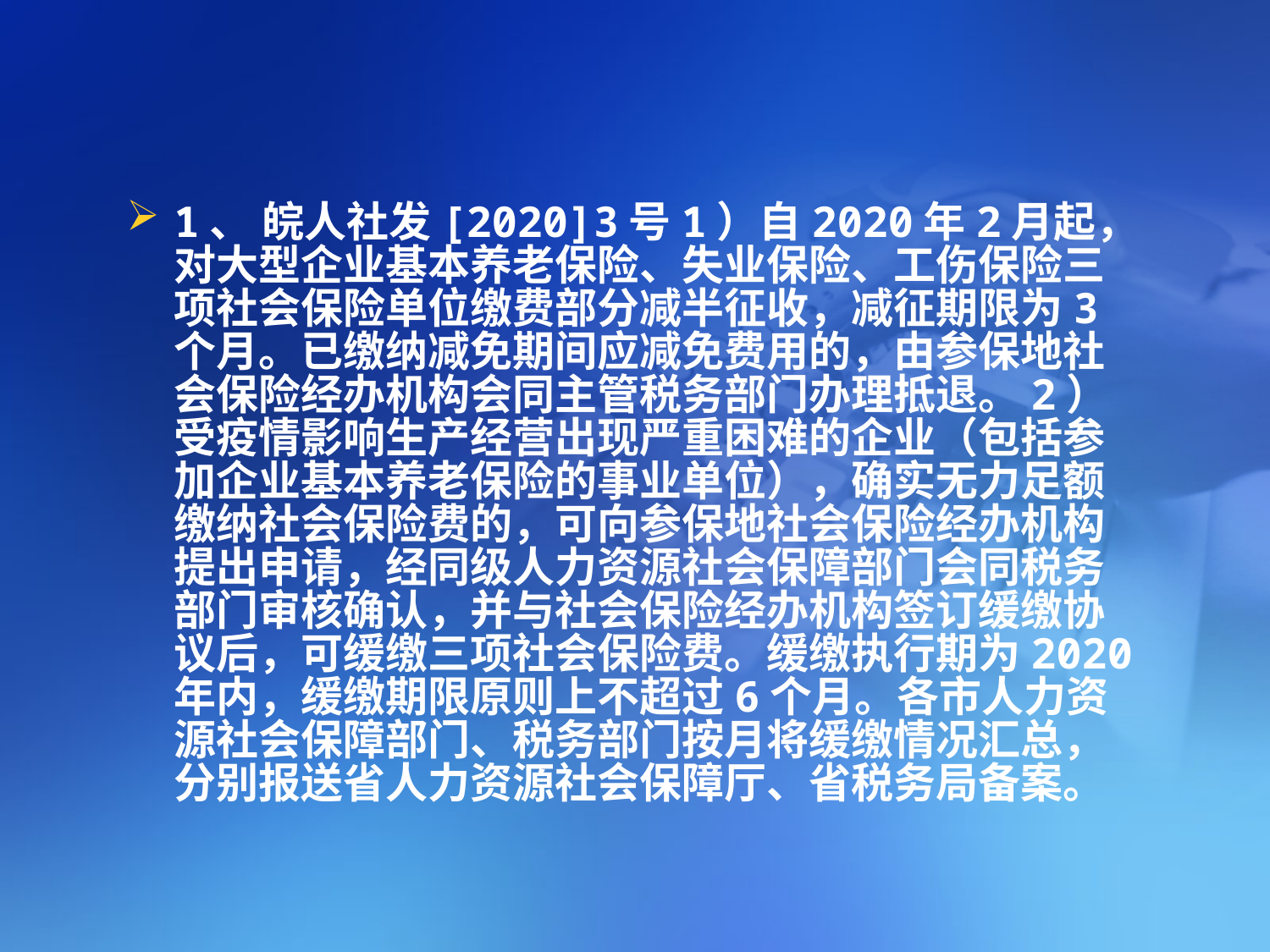

1、 皖人社发[2020]3号1）自2020年2月起，对大型企业基本养老保险、失业保险、工伤保险三项社会保险单位缴费部分减半征收，减征期限为3个月。已缴纳减免期间应减免费用的，由参保地社会保险经办机构会同主管税务部门办理抵退。2）受疫情影响生产经营出现严重困难的企业（包括参加企业基本养老保险的事业单位），确实无力足额缴纳社会保险费的，可向参保地社会保险经办机构提出申请，经同级人力资源社会保障部门会同税务部门审核确认，并与社会保险经办机构签订缓缴协议后，可缓缴三项社会保险费。缓缴执行期为2020年内，缓缴期限原则上不超过6个月。各市人力资源社会保障部门、税务部门按月将缓缴情况汇总，分别报送省人力资源社会保障厅、省税务局备案。